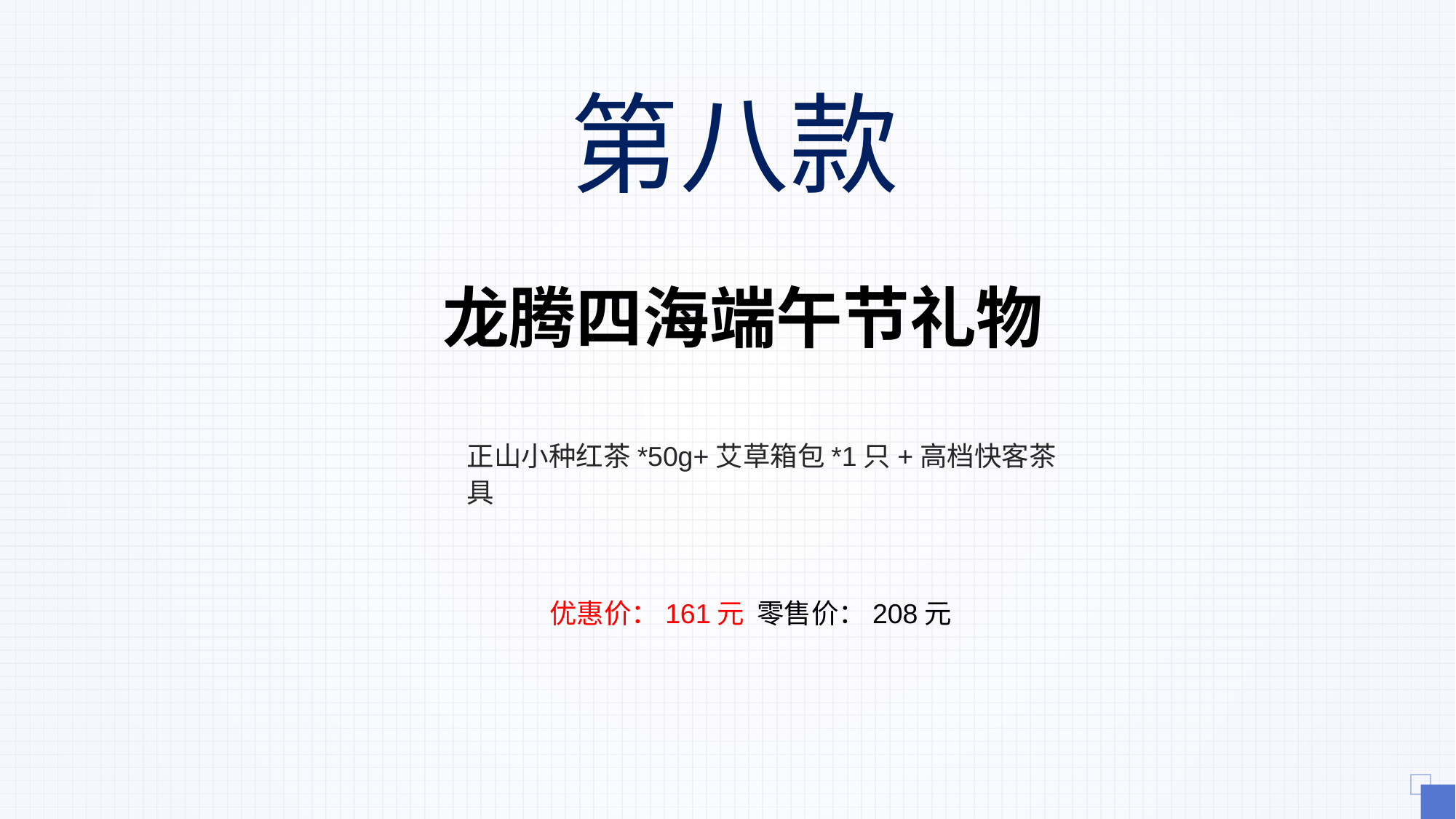

第八款
龙腾四海端午节礼物
正山小种红茶*50g+艾草箱包*1只+高档快客茶具
优惠价：161元  零售价：208元